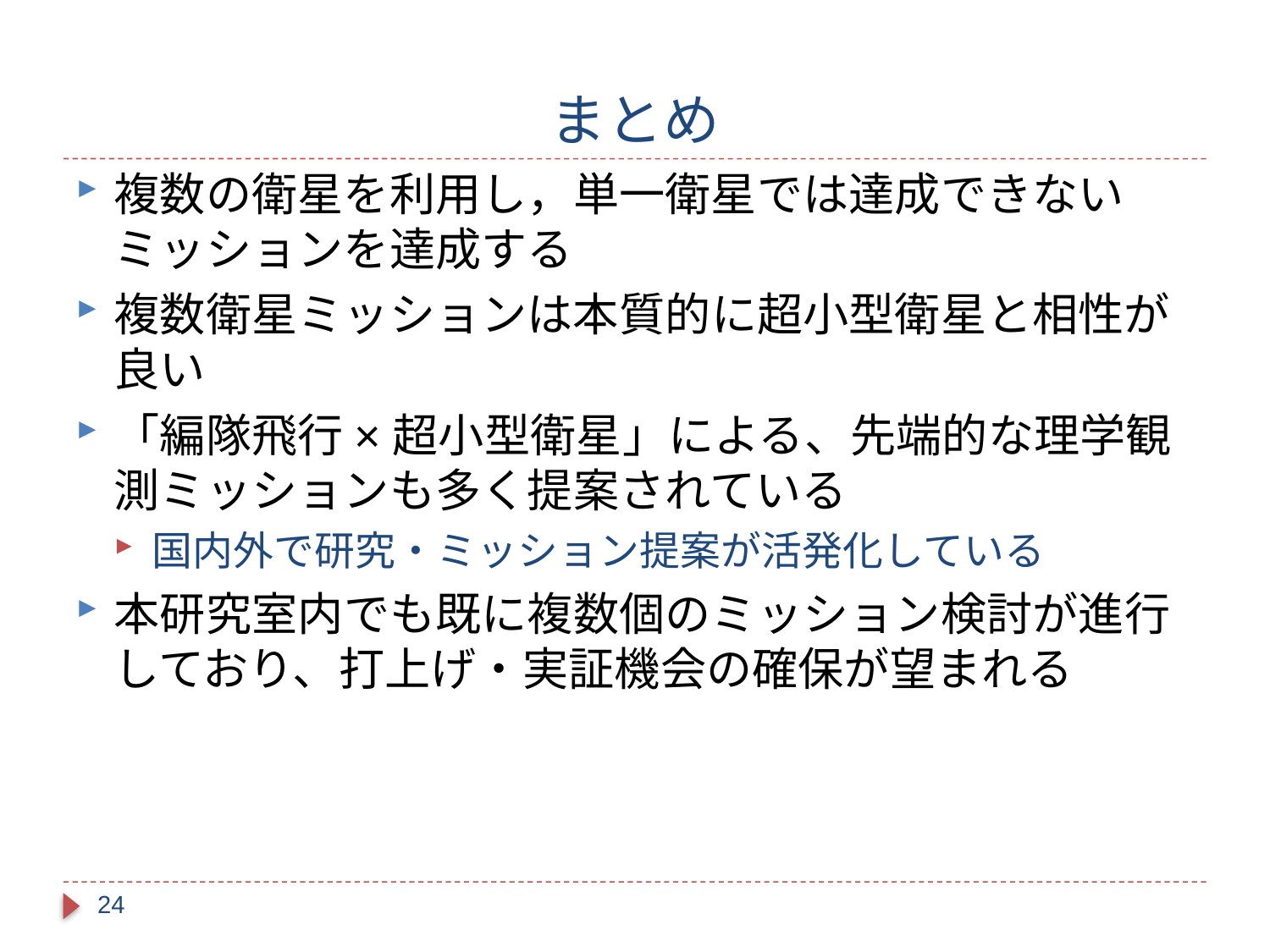

# まとめ
複数の衛星を利用し，単一衛星では達成できないミッションを達成する
複数衛星ミッションは本質的に超小型衛星と相性が良い
「編隊飛行×超小型衛星」による、先端的な理学観測ミッションも多く提案されている
国内外で研究・ミッション提案が活発化している
本研究室内でも既に複数個のミッション検討が進行しており、打上げ・実証機会の確保が望まれる
24